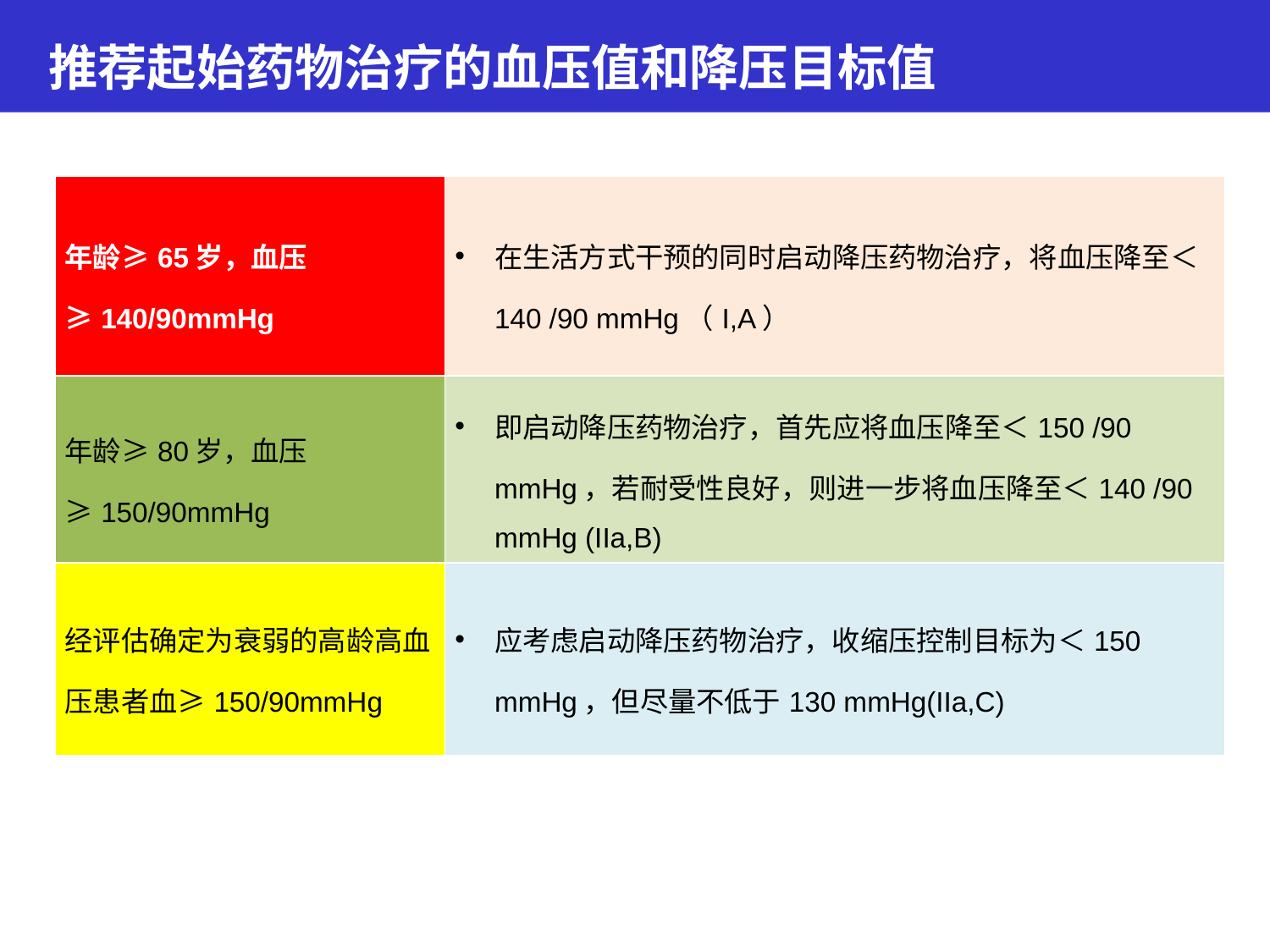

推荐起始药物治疗的血压值和降压目标值
| 年龄≥65岁，血压≥140/90mmHg | 在生活方式干预的同时启动降压药物治疗，将血压降至＜140 /90 mmHg（I,A） |
| --- | --- |
| 年龄≥80岁，血压≥150/90mmHg | 即启动降压药物治疗，首先应将血压降至＜150 /90 mmHg，若耐受性良好，则进一步将血压降至＜140 /90 mmHg (IIa,B) |
| 经评估确定为衰弱的高龄高血压患者血≥150/90mmHg | 应考虑启动降压药物治疗，收缩压控制目标为＜150 mmHg，但尽量不低于130 mmHg(IIa,C) |